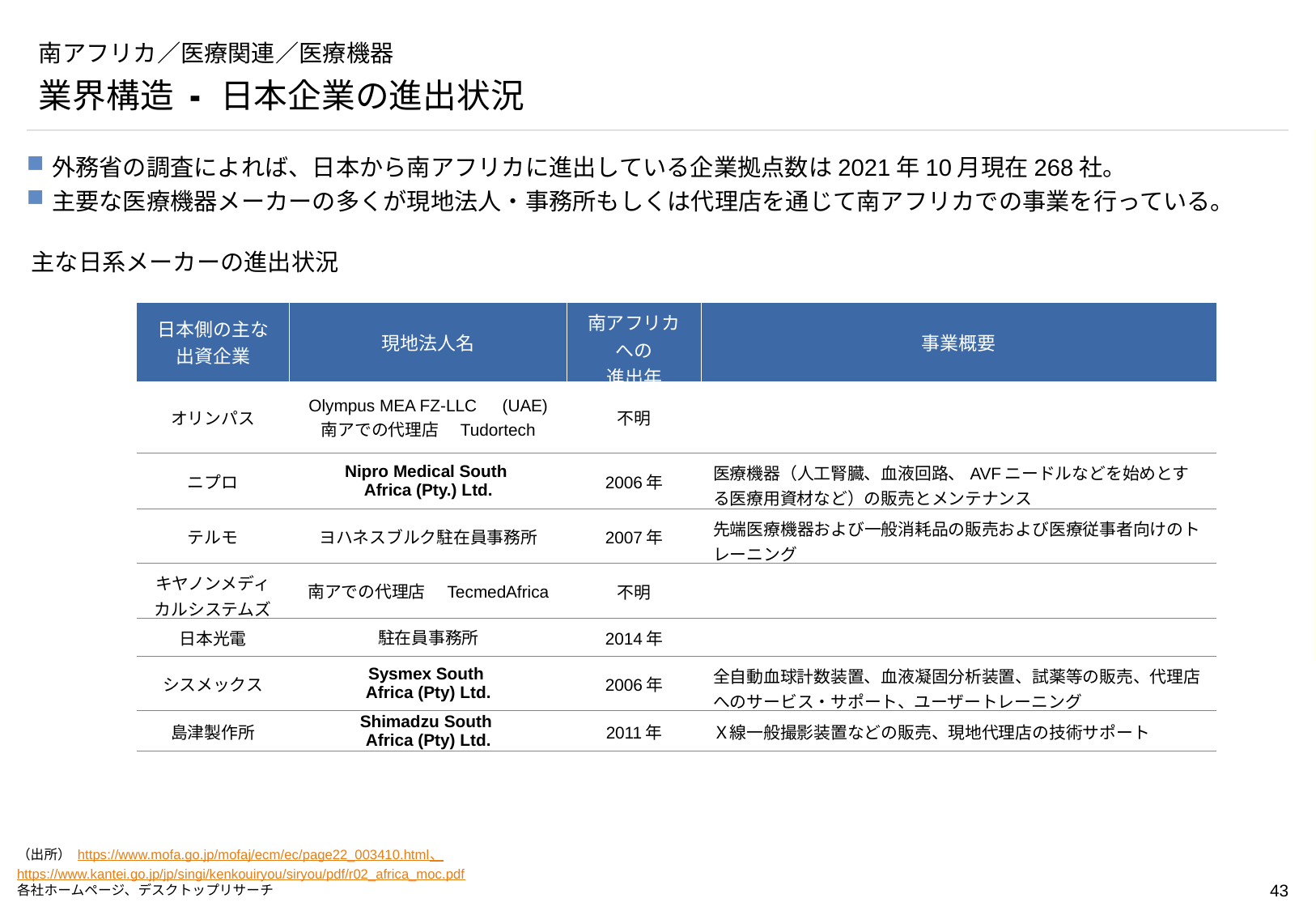

# 南アフリカ／医療関連／医療機器
業界構造 - 日本企業の進出状況
ニプロ
https://afri-quest.com/archives/11566

https://www.sysmex.co.za/company/who-is-sysmex/about-us.html

島津製作所
https://funinguide.jp/c/blog/item?id=16233
https://www.innervision.co.jp/products/release/20130615

https://www.nihonkohden.co.jp/ir/material/pdf/setsumei2014k02.pdf

https://www.olympus-mea.com/company/en/contact/locations/?country=ZA&category=24
https://jp.medical.canon/about/global/GlobalNetwork_Africa_Mid-East
外務省の調査によれば、日本から南アフリカに進出している企業拠点数は2021年10月現在268社。
主要な医療機器メーカーの多くが現地法人・事務所もしくは代理店を通じて南アフリカでの事業を行っている。
主な日系メーカーの進出状況
| 日本側の主な出資企業 | 現地法人名 | 南アフリカへの 進出年 | 事業概要 |
| --- | --- | --- | --- |
| オリンパス | Olympus MEA FZ-LLC　(UAE) 南アでの代理店　Tudortech | 不明 |  |
| ニプロ | Nipro Medical South Africa (Pty.) Ltd. | 2006年 | 医療機器（人工腎臓、血液回路、AVFニードルなどを始めとする医療用資材など）の販売とメンテナンス |
| テルモ | ヨハネスブルク駐在員事務所 | 2007年 | 先端医療機器および一般消耗品の販売および医療従事者向けのトレーニング |
| キヤノンメディカルシステムズ | 南アでの代理店　TecmedAfrica | 不明 |  |
| 日本光電 | 駐在員事務所 | 2014年 |  |
| シスメックス | Sysmex South Africa (Pty) Ltd. | 2006年 | 全自動血球計数装置、血液凝固分析装置、試薬等の販売、代理店へのサービス・サポート、ユーザートレーニング |
| 島津製作所 | Shimadzu South Africa (Pty) Ltd. | 2011年 | Ｘ線一般撮影装置などの販売、現地代理店の技術サポート |
（出所） https://www.mofa.go.jp/mofaj/ecm/ec/page22_003410.html、
https://www.kantei.go.jp/jp/singi/kenkouiryou/siryou/pdf/r02_africa_moc.pdf
各社ホームページ、デスクトップリサーチ